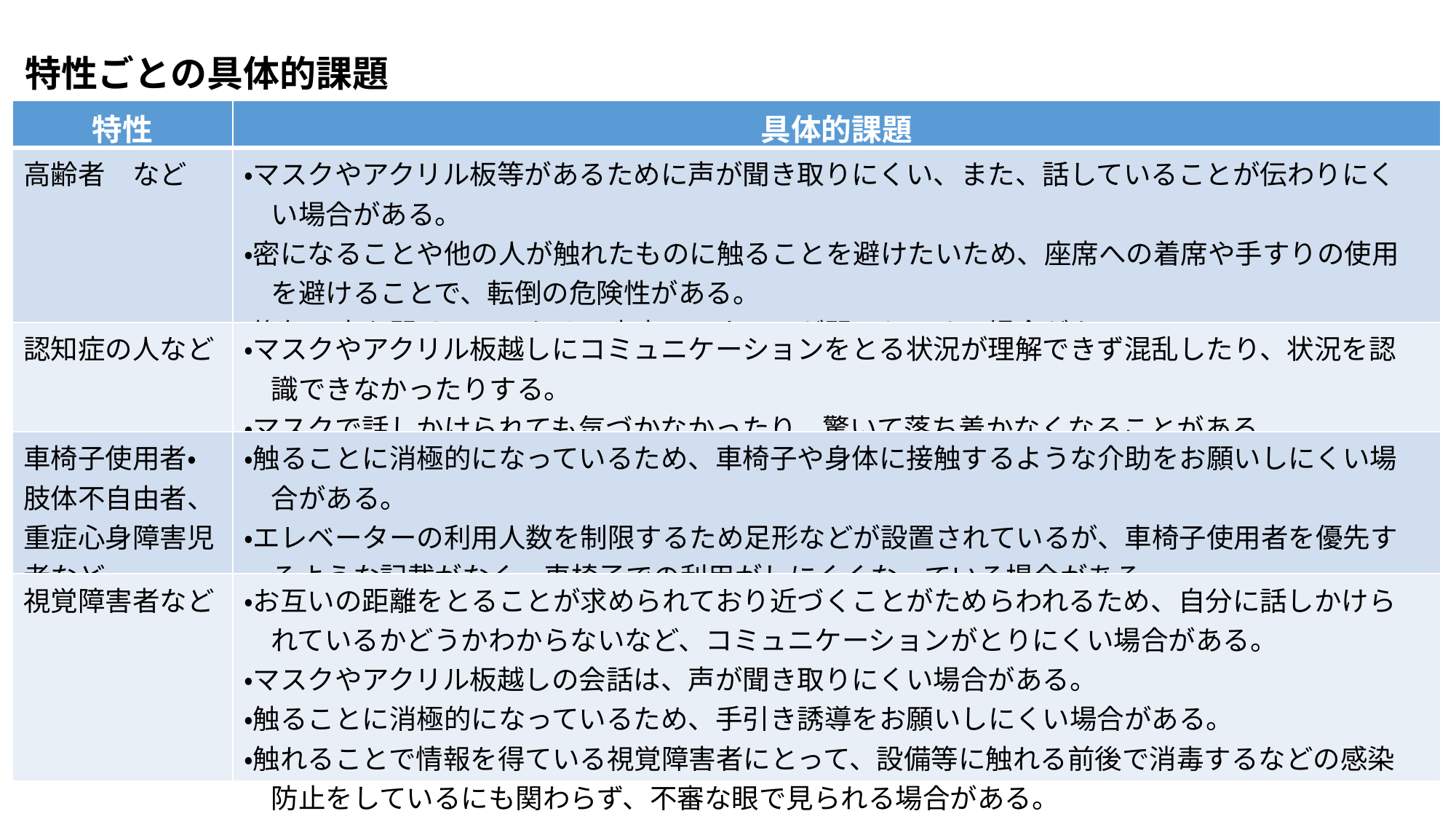

特性ごとの具体的課題
| 特性 | 具体的課題 |
| --- | --- |
| 高齢者　など | ・マスクやアクリル板等があるために声が聞き取りにくい、また、話していることが伝わりにく 　い場合がある。 ・密になることや他の人が触れたものに触ることを避けたいため、座席への着席や手すりの使用 　を避けることで、転倒の危険性がある。 ・換気で窓を開けているために車内アナウンスが聞こえにくい場合がある。 |
| 認知症の人など | ・マスクやアクリル板越しにコミュニケーションをとる状況が理解できず混乱したり、状況を認 　識できなかったりする。 ・マスクで話しかけられても気づかなかったり、驚いて落ち着かなくなることがある。 |
| 車椅子使用者・肢体不自由者、重症心身障害児者など | ・触ることに消極的になっているため、車椅子や身体に接触するような介助をお願いしにくい場 　合がある。 ・エレベーターの利用人数を制限するため足形などが設置されているが、車椅子使用者を優先す 　るような記載がなく、車椅子での利用がしにくくなっている場合がある。 |
| 視覚障害者など | ・お互いの距離をとることが求められており近づくことがためらわれるため、自分に話しかけら 　れているかどうかわからないなど、コミュニケーションがとりにくい場合がある。 ・マスクやアクリル板越しの会話は、声が聞き取りにくい場合がある。 ・触ることに消極的になっているため、手引き誘導をお願いしにくい場合がある。 ・触れることで情報を得ている視覚障害者にとって、設備等に触れる前後で消毒するなどの感染 　防止をしているにも関わらず、不審な眼で見られる場合がある。 |